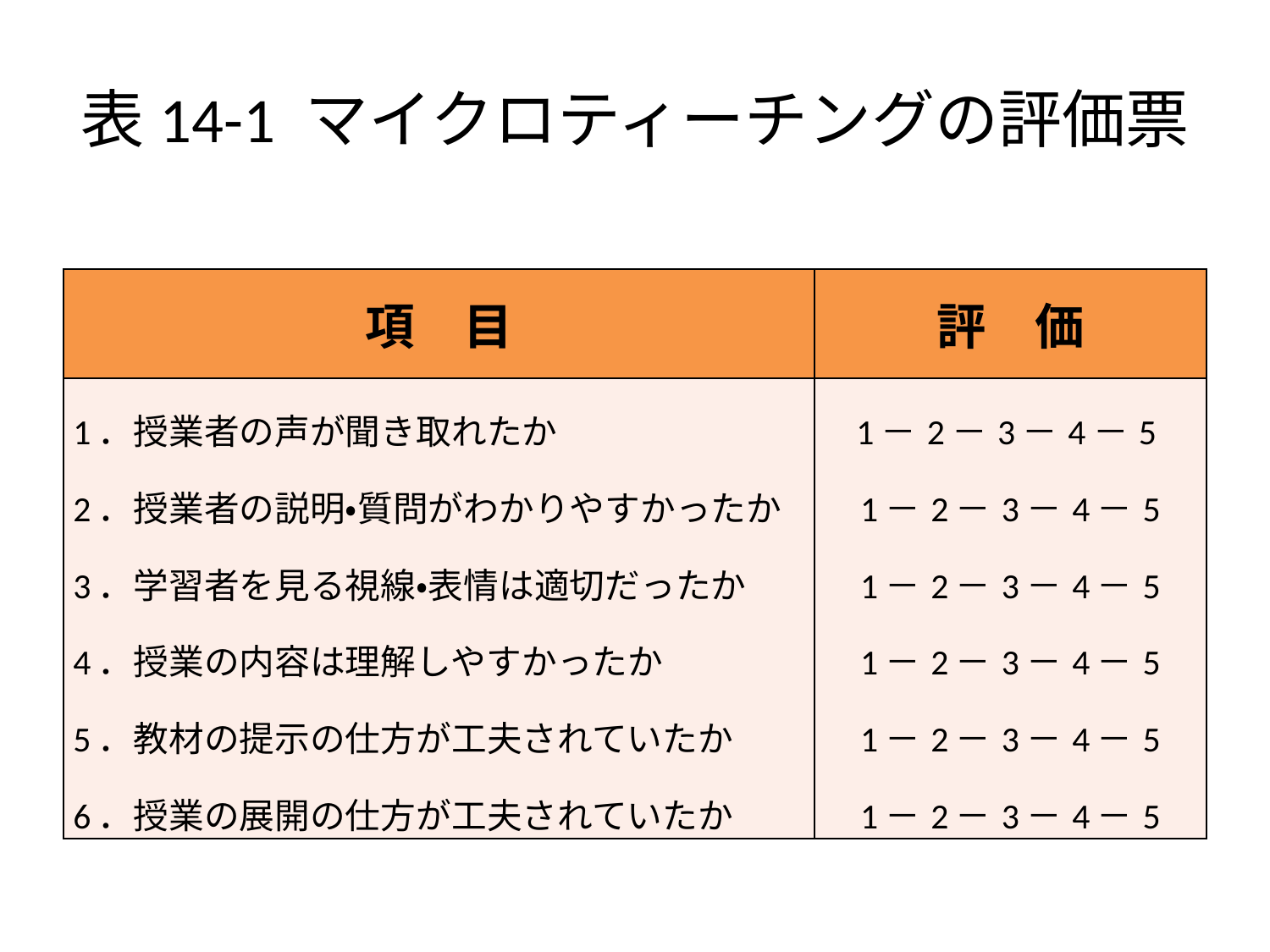

# 表14-1 マイクロティーチングの評価票
| 項　目 | 評　価 |
| --- | --- |
| 1．授業者の声が聞き取れたか 2．授業者の説明・質問がわかりやすかったか 3．学習者を見る視線・表情は適切だったか 4．授業の内容は理解しやすかったか 5．教材の提示の仕方が工夫されていたか 6．授業の展開の仕方が工夫されていたか | 1－2－3－4－5 1－2－3－4－5 1－2－3－4－5 1－2－3－4－5 1－2－3－4－5 1－2－3－4－5 |